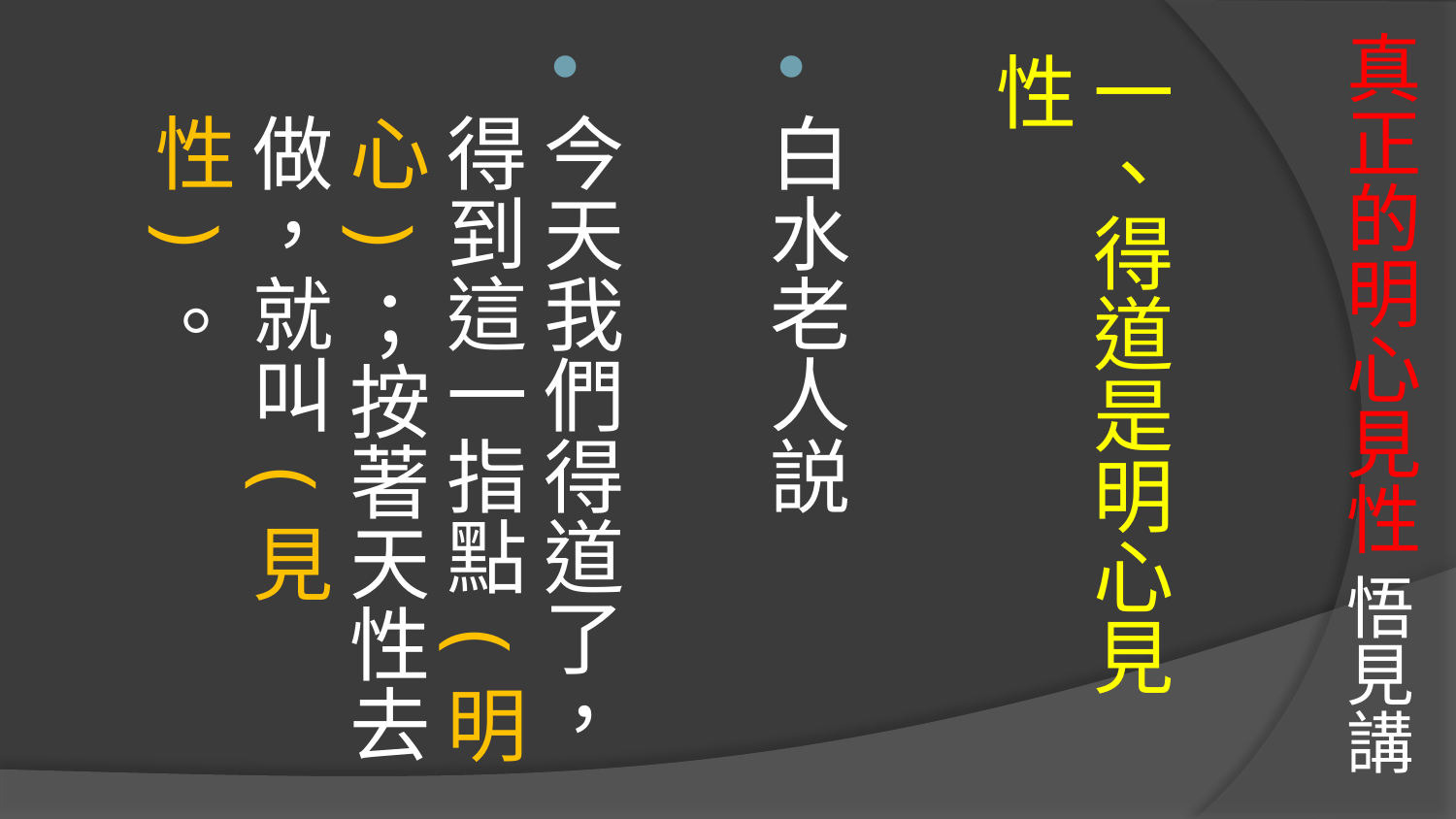

# 真正的明心見性 悟見講
一、得道是明心見性

白水老人説

今天我們得道了，得到這一指點(明心)；按著天性去做，就叫(見性)。